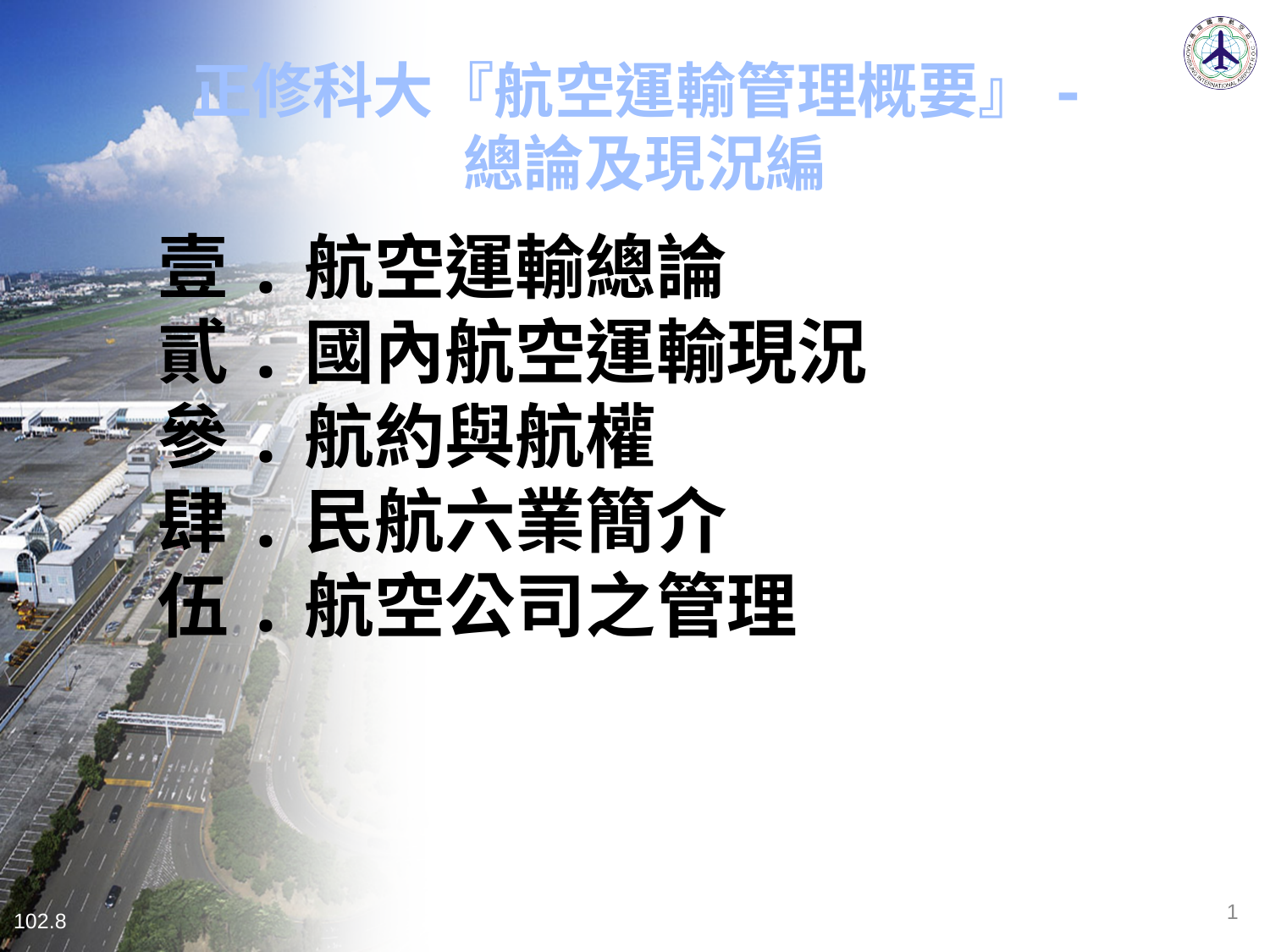

# 正修科大『航空運輸管理概要』-總論及現況編
壹.航空運輸總論
貳.國內航空運輸現況
參.航約與航權
肆.民航六業簡介
伍.航空公司之管理
1
102.8